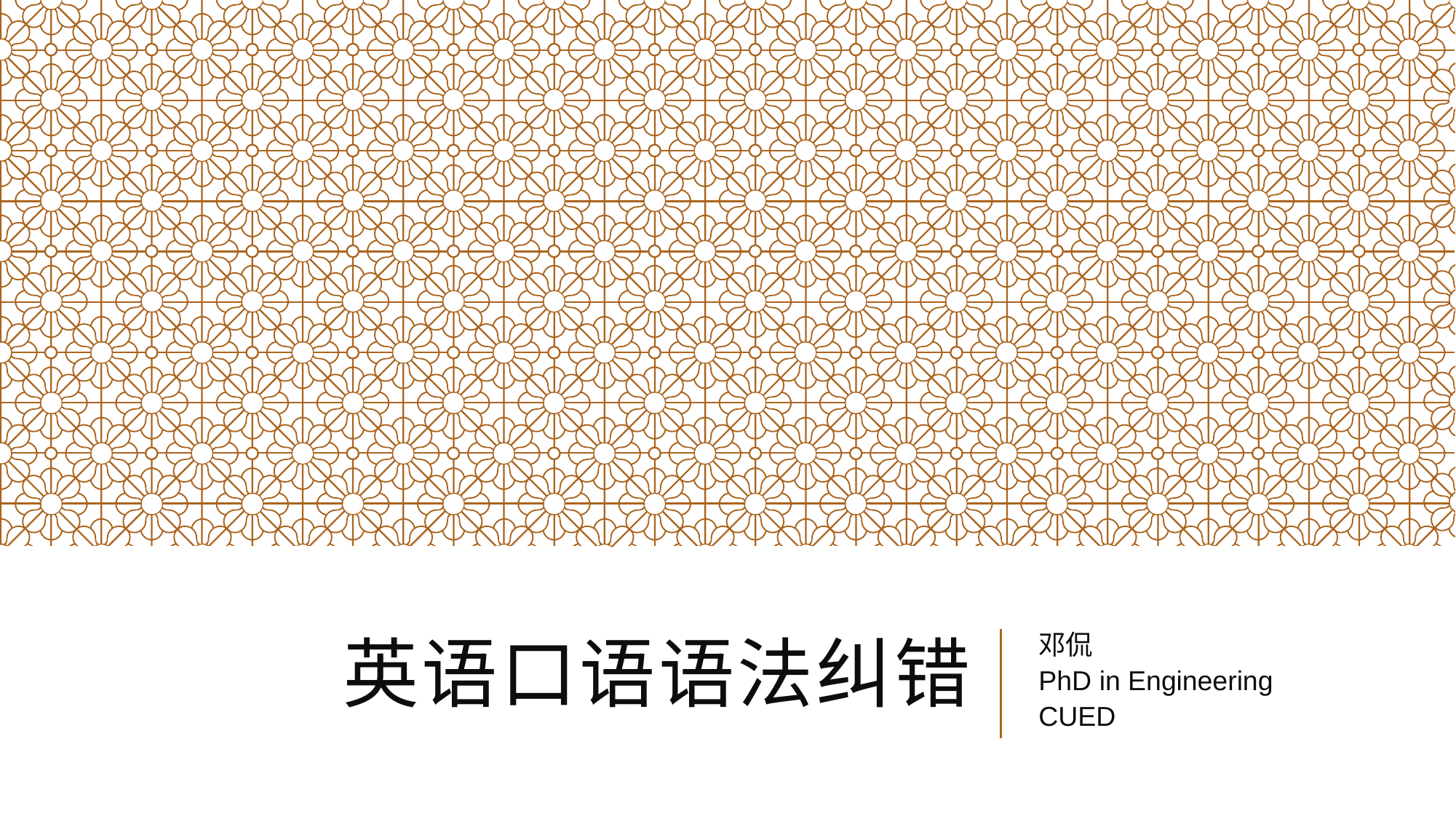

# 英语口语语法纠错
邓侃
PhD in Engineering
CUED